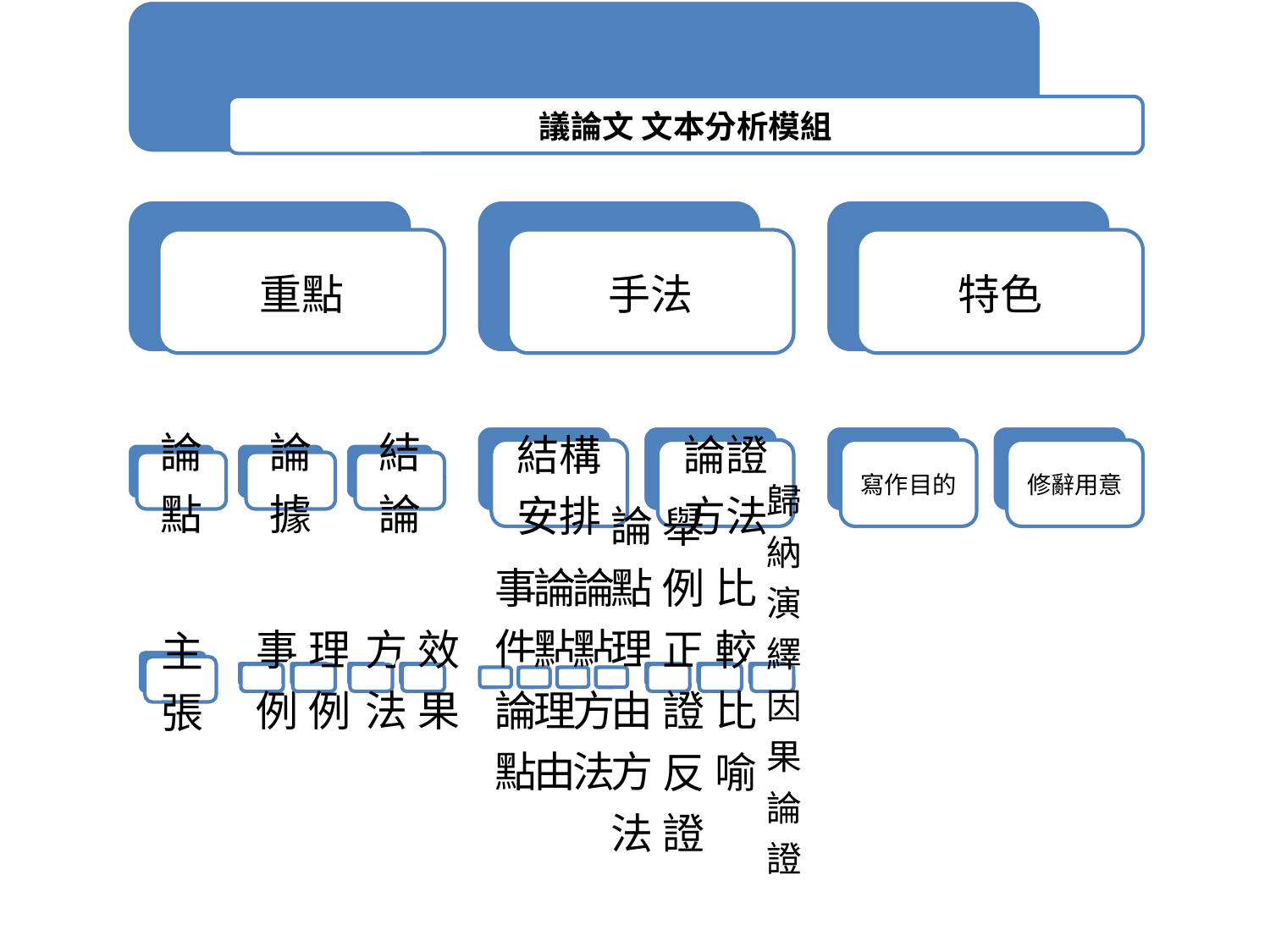

議論文 文本分析模組
重點
論點
論據
手法
特色
歸納
主張
結論
方法
寫作目的
修辭用意